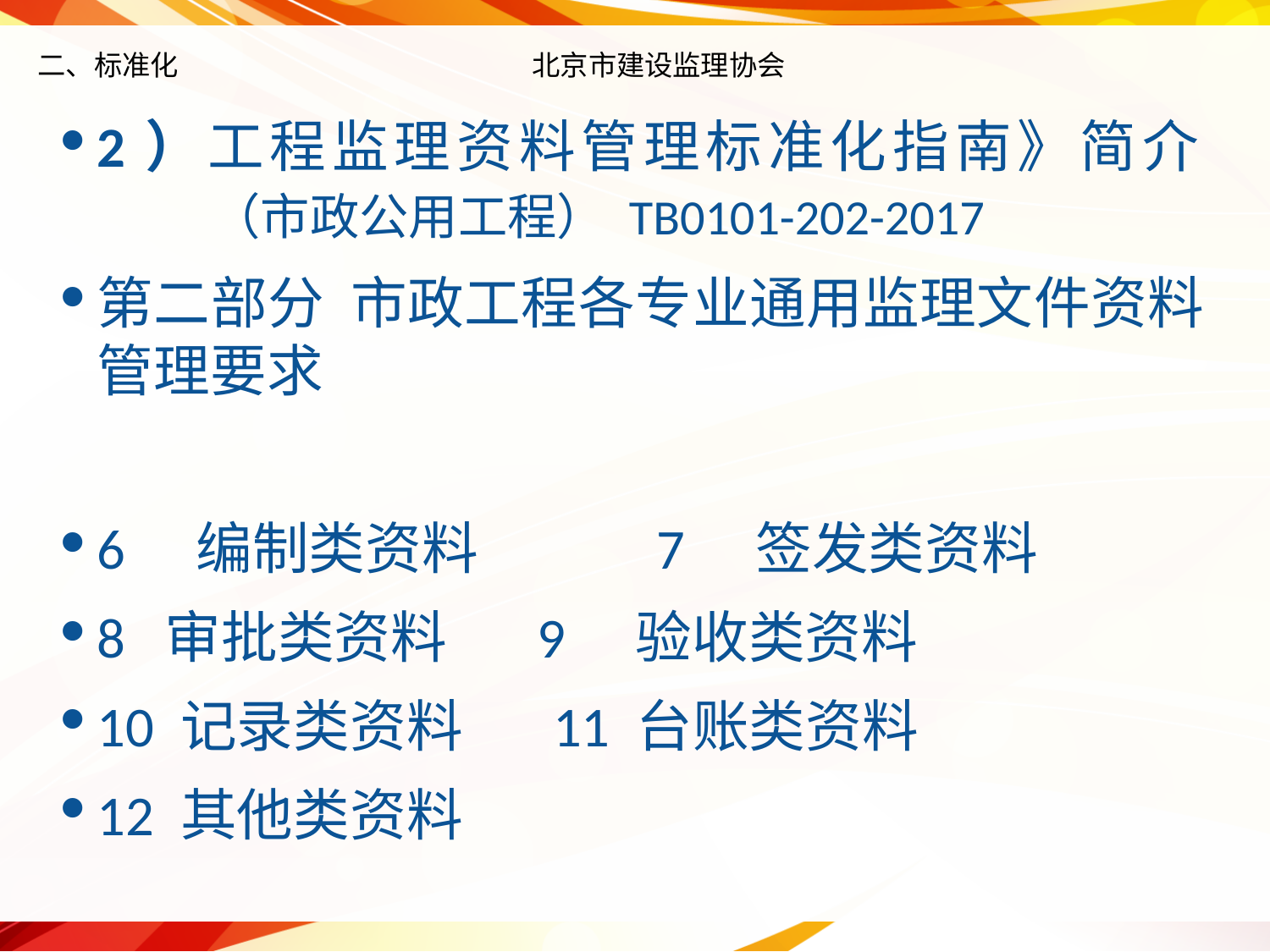

# 二、标准化                                                        北京市建设监理协会
2）工程监理资料管理标准化指南》简介
         （市政公用工程） TB0101-202-2017
第二部分  市政工程各专业通用监理文件资料管理要求

6　编制类资料	   7　签发类资料
8  审批类资料      9　验收类资料
10 记录类资料      11 台账类资料
12 其他类资料